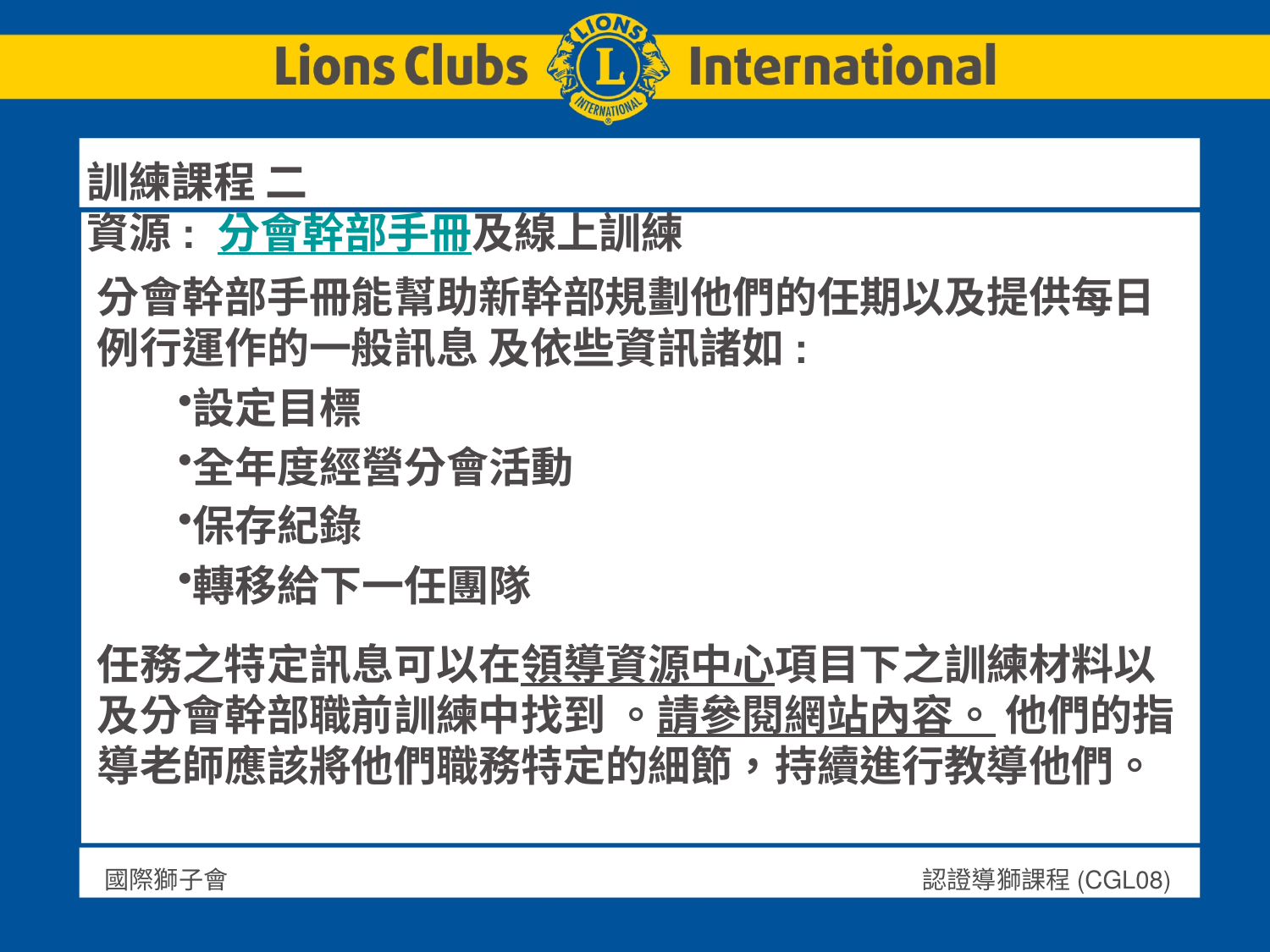

# 訓練課程 二 資源: 分會幹部手冊及線上訓練
分會幹部手冊能幫助新幹部規劃他們的任期以及提供每日例行運作的一般訊息 及依些資訊諸如:
設定目標
全年度經營分會活動
保存紀錄
轉移給下一任團隊

任務之特定訊息可以在領導資源中心項目下之訓練材料以及分會幹部職前訓練中找到 。請參閱網站內容。 他們的指導老師應該將他們職務特定的細節，持續進行教導他們。